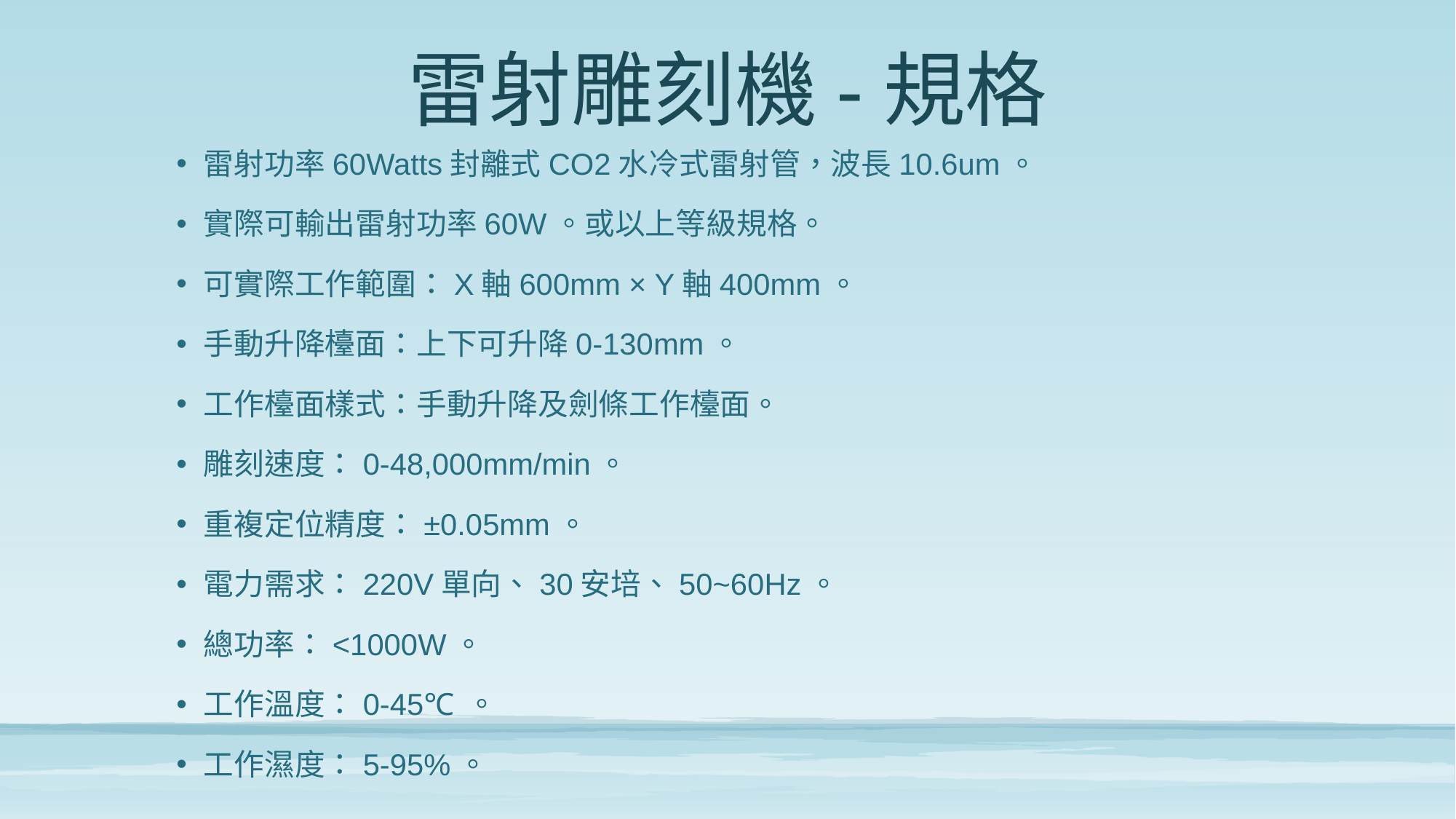

# 雷射雕刻機-規格
雷射功率60Watts封離式CO2水冷式雷射管，波長10.6um。
實際可輸出雷射功率60W。或以上等級規格。
可實際工作範圍：X軸600mm × Y軸400mm。
手動升降檯面：上下可升降0-130mm。
工作檯面樣式：手動升降及劍條工作檯面。
雕刻速度：0-48,000mm/min。
重複定位精度：±0.05mm。
電力需求：220V單向、30安培、50~60Hz。
總功率：<1000W。
工作溫度：0-45℃。
工作濕度：5-95%。